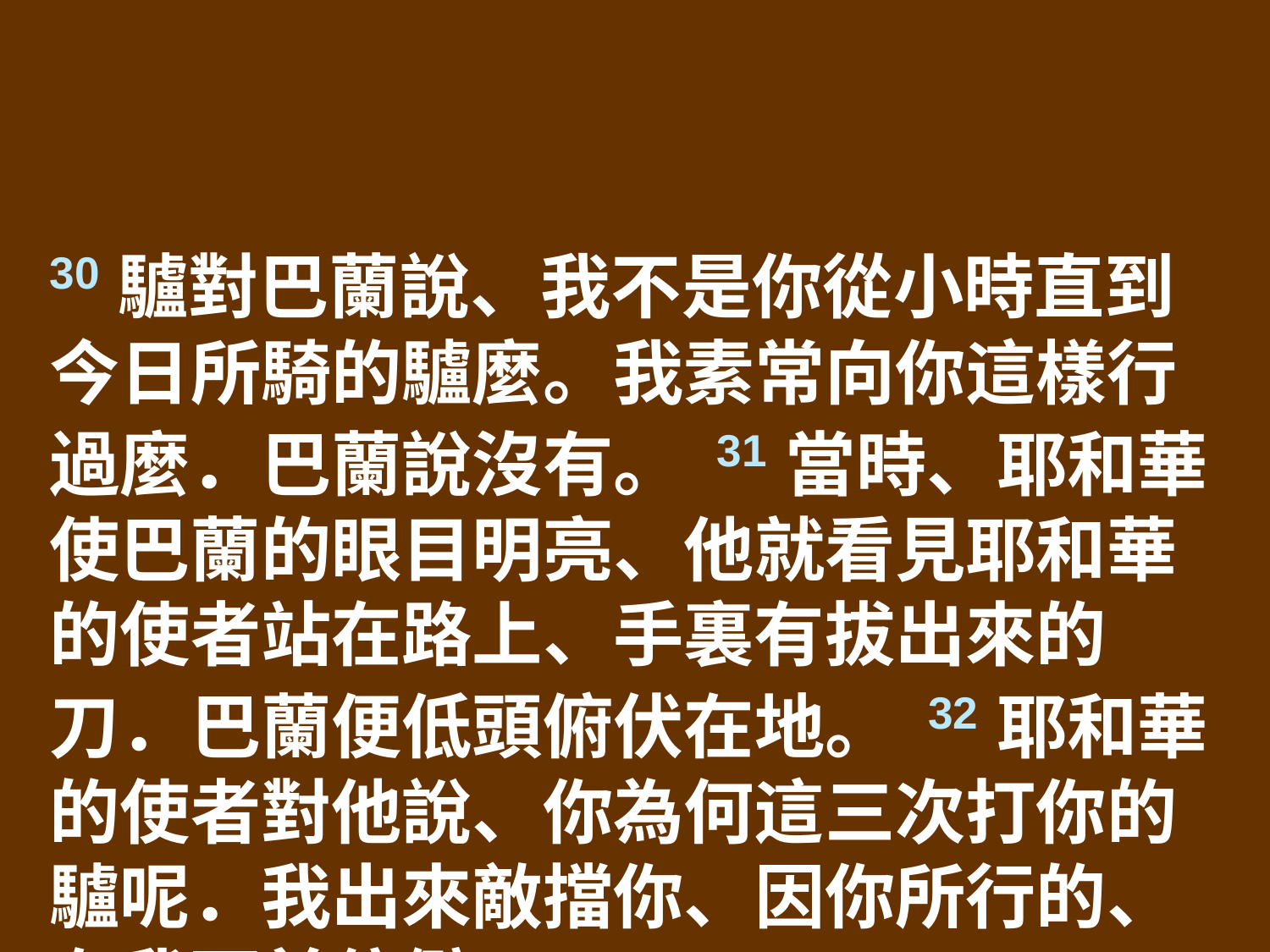

30驢對巴蘭說、我不是你從小時直到今日所騎的驢麼。我素常向你這樣行過麼．巴蘭說沒有。 31當時、耶和華使巴蘭的眼目明亮、他就看見耶和華的使者站在路上、手裏有拔出來的刀．巴蘭便低頭俯伏在地。 32耶和華的使者對他說、你為何這三次打你的驢呢．我出來敵擋你、因你所行的、在我面前偏僻。